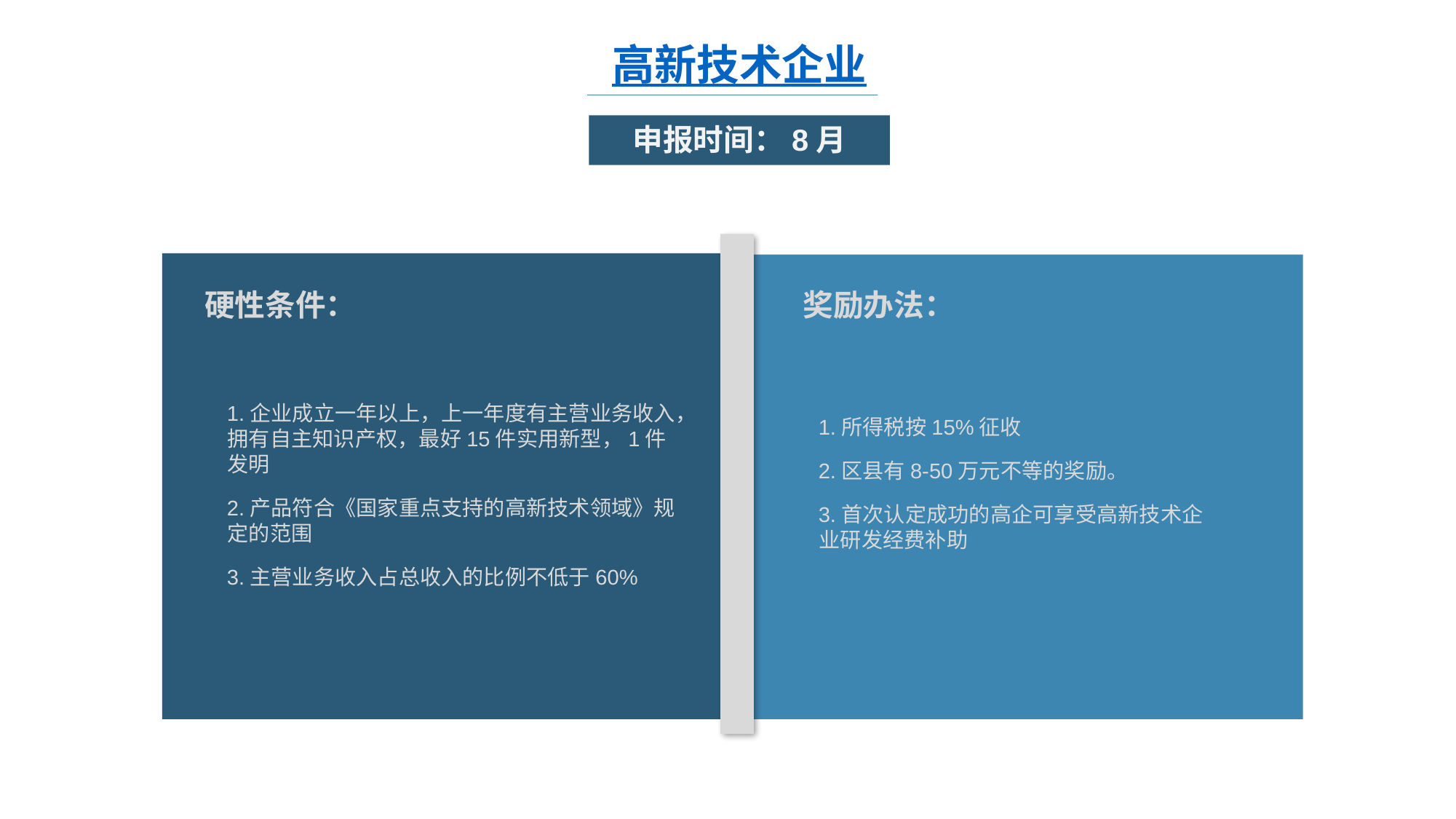

高新技术企业
申报时间：8月

硬性条件：
奖励办法：
         1.企业成立一年以上，上一年度有主营业务收入，拥有自主知识产权，最好15件实用新型，1件发明
         2.产品符合《国家重点支持的高新技术领域》规定的范围
         3.主营业务收入占总收入的比例不低于60%
         1.所得税按15%征收
         2.区县有8-50万元不等的奖励。
         3.首次认定成功的高企可享受高新技术企业研发经费补助